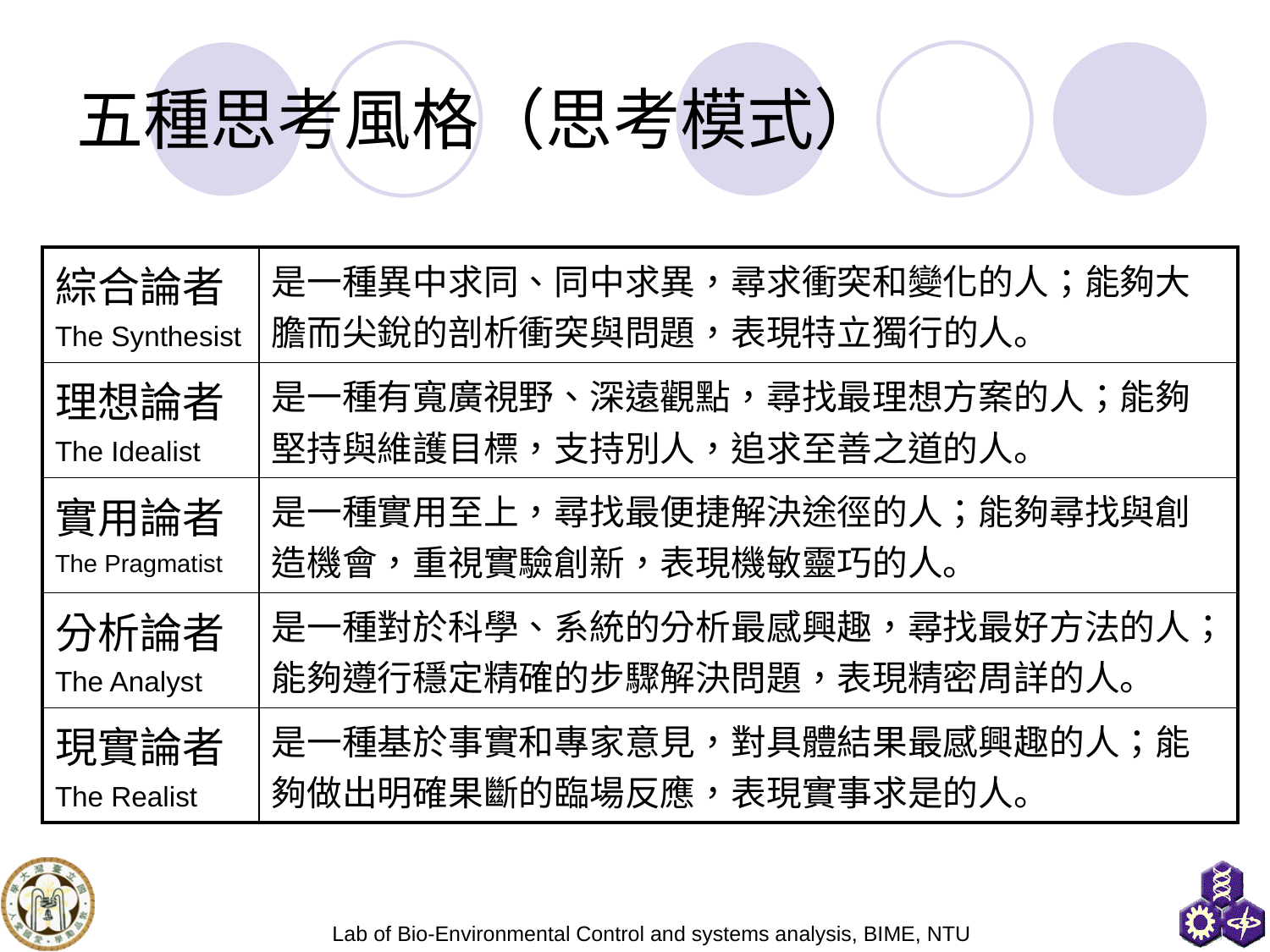

# 五種思考風格（思考模式）
| 綜合論者 The Synthesist | 是一種異中求同、同中求異，尋求衝突和變化的人；能夠大膽而尖銳的剖析衝突與問題，表現特立獨行的人。 |
| --- | --- |
| 理想論者 The Idealist | 是一種有寬廣視野、深遠觀點，尋找最理想方案的人；能夠堅持與維護目標，支持別人，追求至善之道的人。 |
| 實用論者 The Pragmatist | 是一種實用至上，尋找最便捷解決途徑的人；能夠尋找與創造機會，重視實驗創新，表現機敏靈巧的人。 |
| 分析論者 The Analyst | 是一種對於科學、系統的分析最感興趣，尋找最好方法的人；能夠遵行穩定精確的步驟解決問題，表現精密周詳的人。 |
| 現實論者 The Realist | 是一種基於事實和專家意見，對具體結果最感興趣的人；能夠做出明確果斷的臨場反應，表現實事求是的人。 |